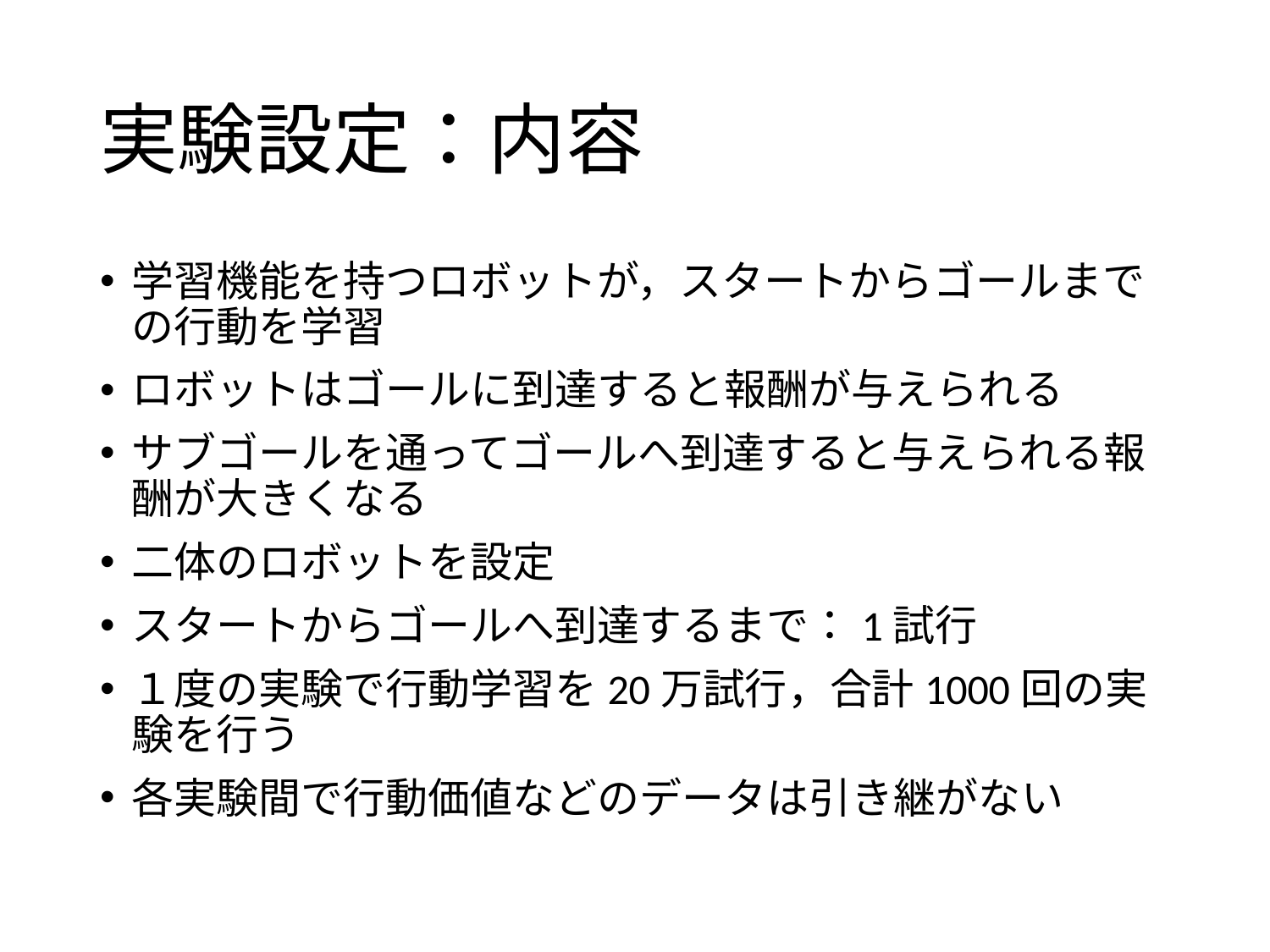

# 実験設定：内容
学習機能を持つロボットが，スタートからゴールまでの行動を学習
ロボットはゴールに到達すると報酬が与えられる
サブゴールを通ってゴールへ到達すると与えられる報酬が大きくなる
二体のロボットを設定
スタートからゴールへ到達するまで：1試行
１度の実験で行動学習を20万試行，合計1000回の実験を行う
各実験間で行動価値などのデータは引き継がない